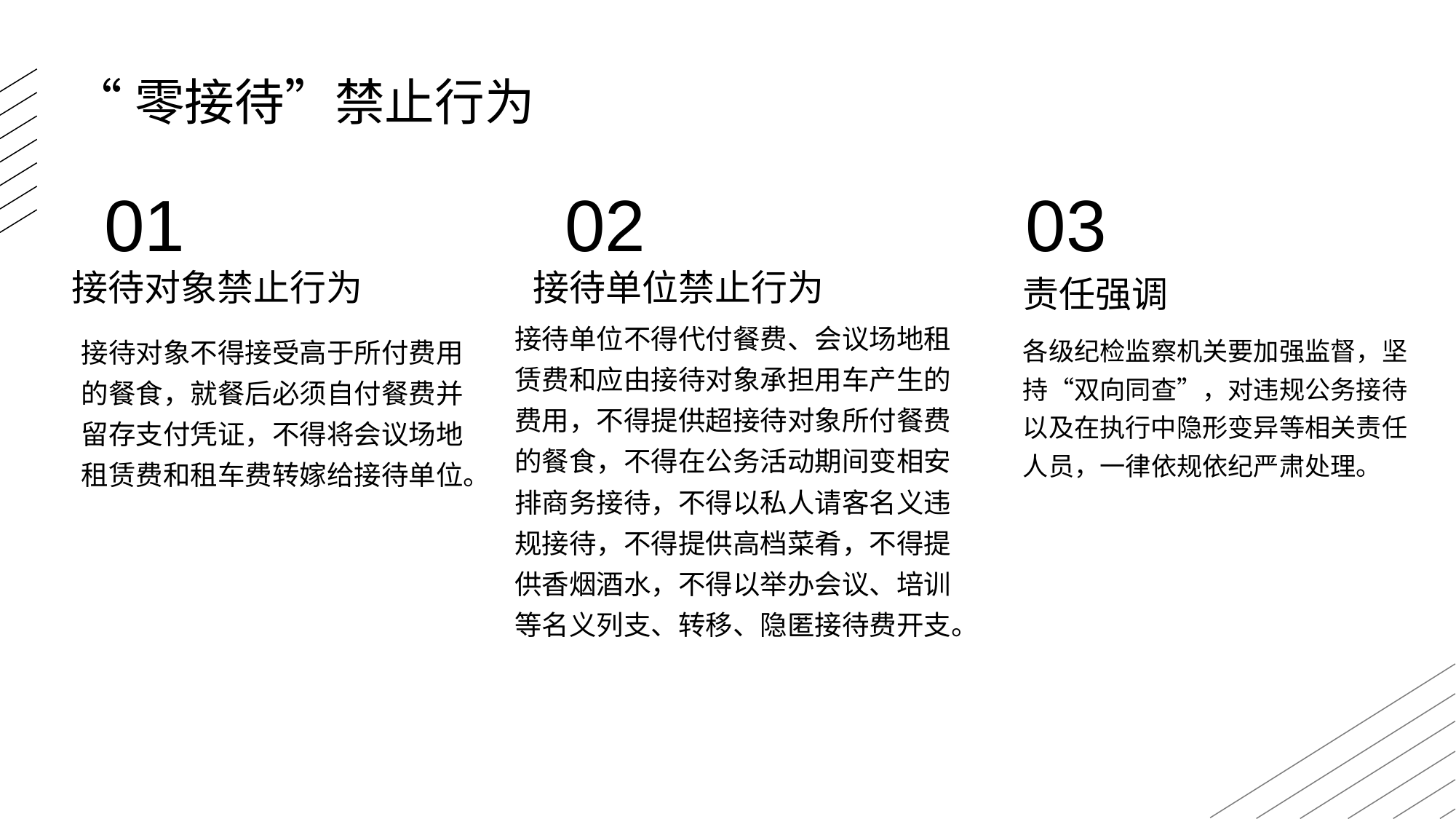

“零接待”禁止行为
01
02
03
接待单位禁止行为
接待对象禁止行为
责任强调
接待单位不得代付餐费、会议场地租赁费和应由接待对象承担用车产生的费用，不得提供超接待对象所付餐费的餐食，不得在公务活动期间变相安排商务接待，不得以私人请客名义违规接待，不得提供高档菜肴，不得提供香烟酒水，不得以举办会议、培训等名义列支、转移、隐匿接待费开支。
接待对象不得接受高于所付费用的餐食，就餐后必须自付餐费并留存支付凭证，不得将会议场地租赁费和租车费转嫁给接待单位。
各级纪检监察机关要加强监督，坚持“双向同查”，对违规公务接待以及在执行中隐形变异等相关责任人员，一律依规依纪严肃处理。